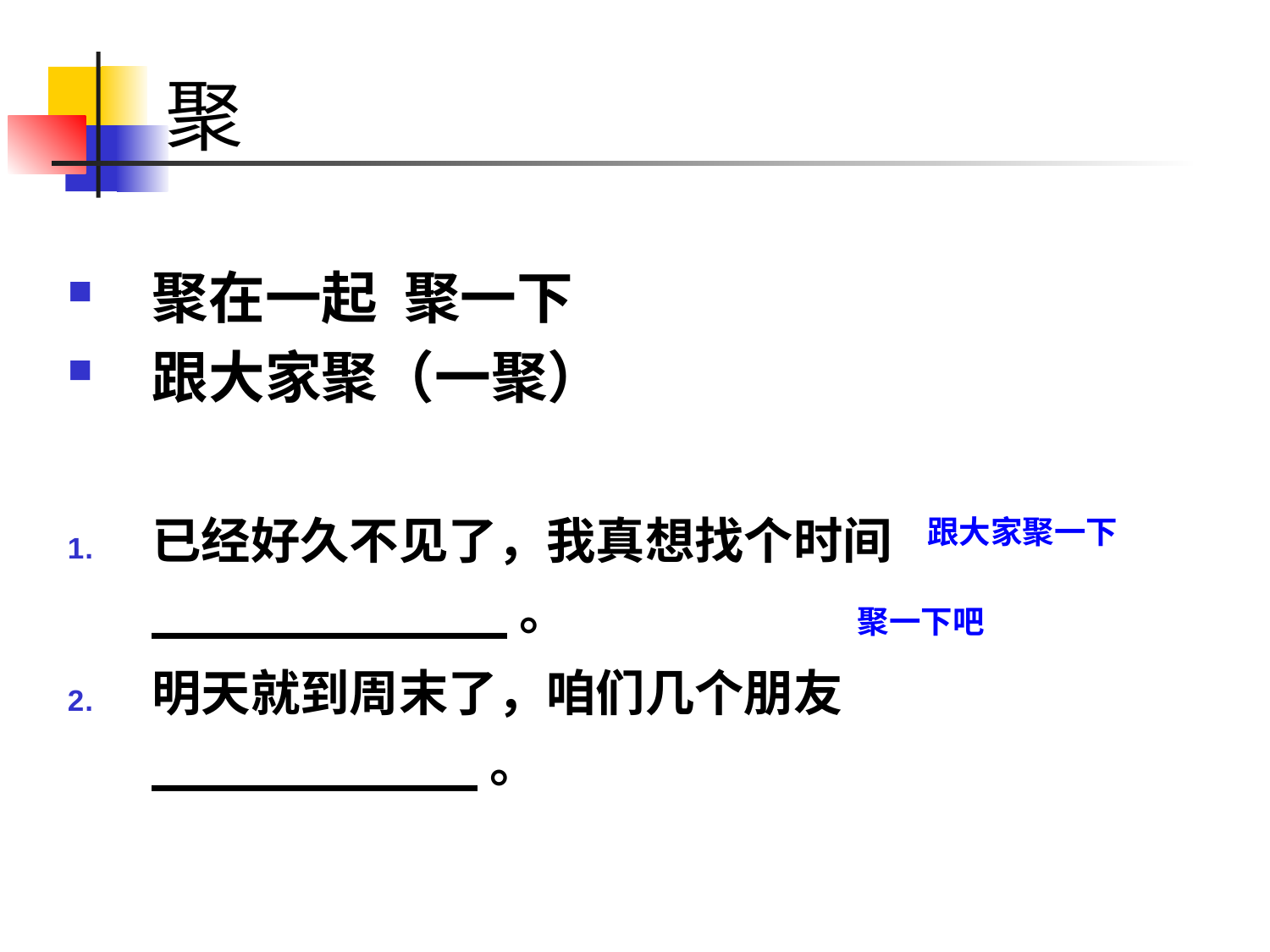

# 聚
聚在一起  聚一下
跟大家聚（一聚）

已经好久不见了，我真想找个时间____________。
明天就到周末了，咱们几个朋友___________。
跟大家聚一下
聚一下吧